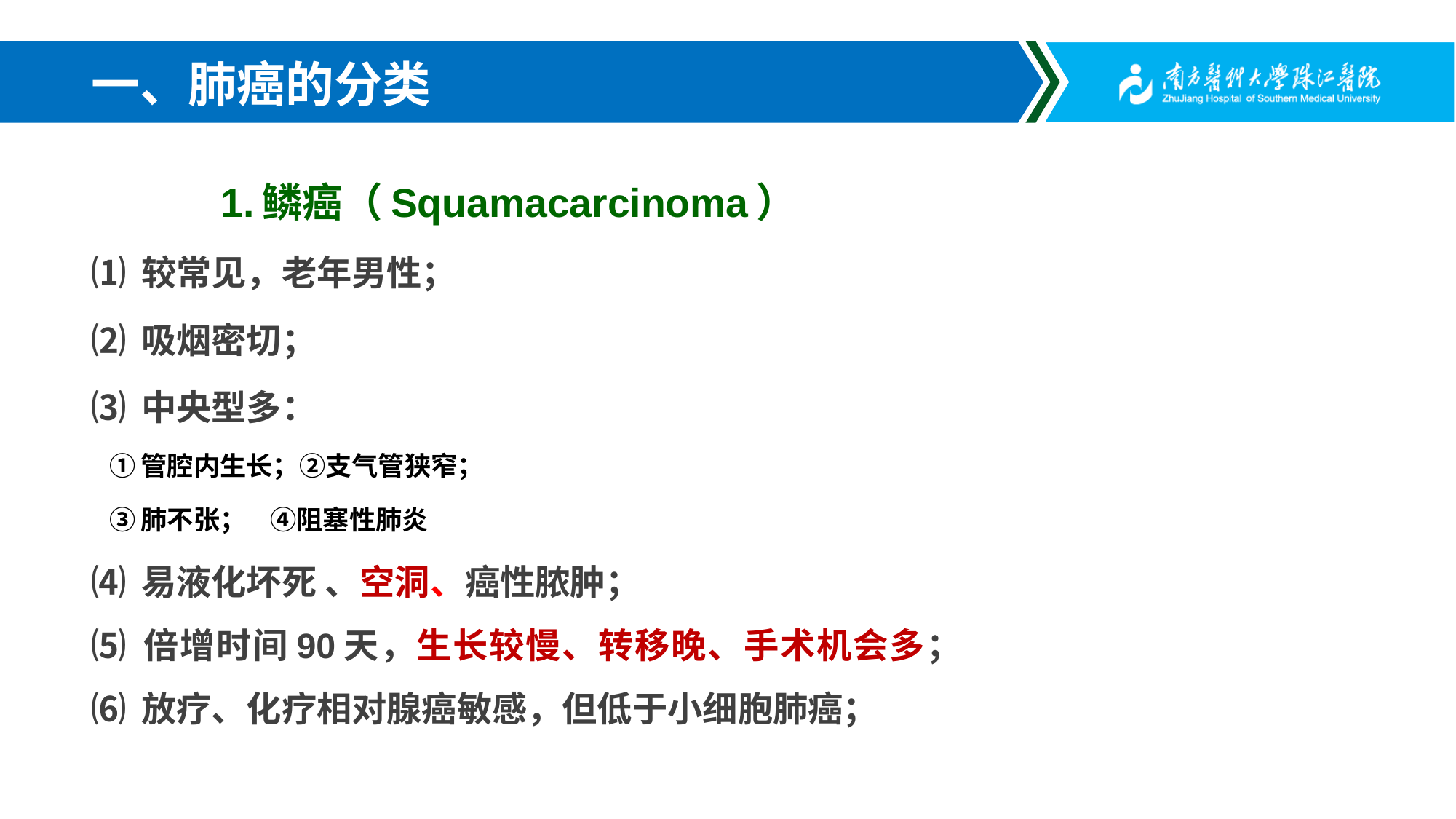

# 一、肺癌的分类
1.鳞癌（Squamacarcinoma）
⑴ 较常见，老年男性；
⑵ 吸烟密切；
⑶ 中央型多：
   ①管腔内生长；②支气管狭窄；
   ③肺不张；    ④阻塞性肺炎
⑷ 易液化坏死 、空洞、癌性脓肿；
⑸ 倍增时间90天，生长较慢、转移晚、手术机会多；
⑹ 放疗、化疗相对腺癌敏感，但低于小细胞肺癌；